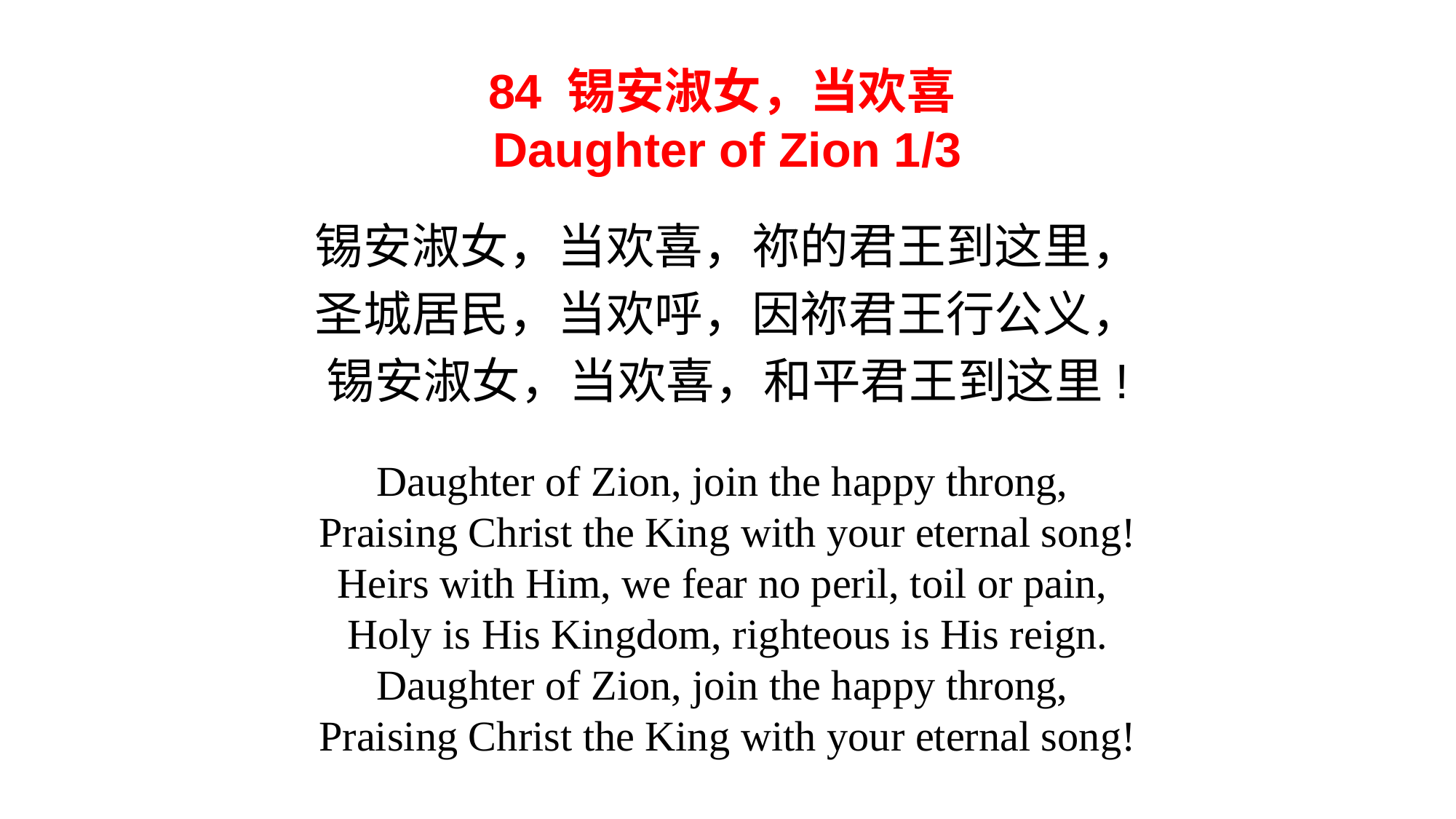

84 锡安淑女，当欢喜
Daughter of Zion 1/3

锡安淑女，当欢喜，祢的君王到这里，
圣城居民，当欢呼，因祢君王行公义，
锡安淑女，当欢喜，和平君王到这里!

Daughter of Zion, join the happy throng,
Praising Christ the King with your eternal song!
Heirs with Him, we fear no peril, toil or pain,
Holy is His Kingdom, righteous is His reign.
Daughter of Zion, join the happy throng,
Praising Christ the King with your eternal song!